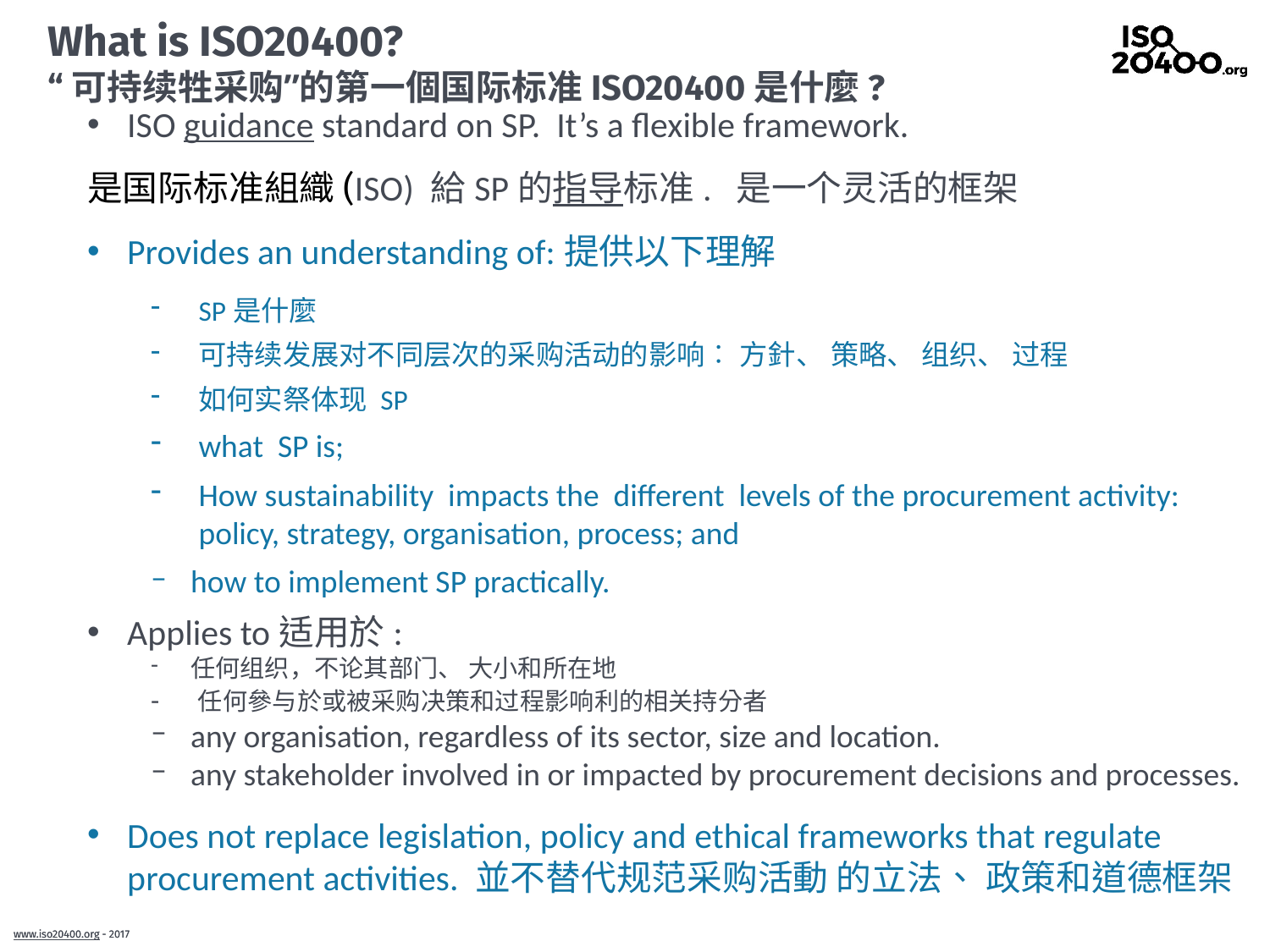

# What is ISO20400? “可持续牲采购”的第一個国际标准ISO20400是什麼?
ISO guidance standard on SP.  It’s a flexible framework.
是国际标准組織(ISO) 給SP的指导标准.  是一个灵活的框架
Provides an understanding of:提供以下理解
SP是什麼
可持续发展对不同层次的采购活动的影响︰ 方針、 策略、 组织、 过程
如何实祭体现 SP
what  SP is;
How sustainability  impacts the  different  levels of the procurement activity: policy, strategy, organisation, process; and
how to implement SP practically.
Applies to适用於:
任何组织，不论其部门、 大小和所在地
-     任何參与於或被采购决策和过程影响利的相关持分者
any organisation, regardless of its sector, size and location.
any stakeholder involved in or impacted by procurement decisions and processes.
Does not replace legislation, policy and ethical frameworks that regulate procurement activities. 並不替代规范采购活動 的立法、 政策和道德框架